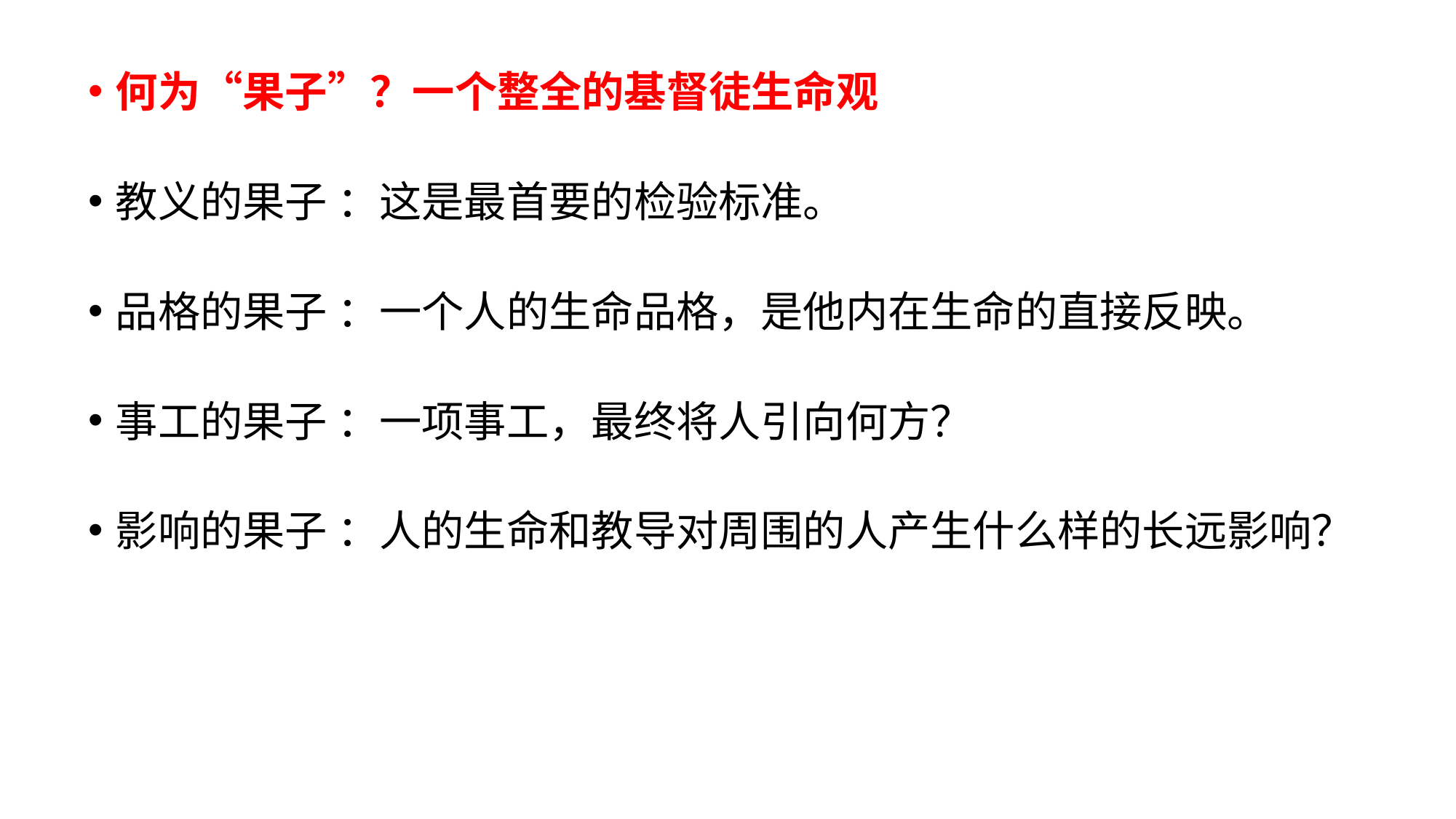

何为“果子”？一个整全的基督徒生命观
教义的果子 ：这是最首要的检验标准。
品格的果子 ：一个人的生命品格，是他内在生命的直接反映。
事工的果子 ：一项事工，最终将人引向何方？
影响的果子 ：人的生命和教导对周围的人产生什么样的长远影响？